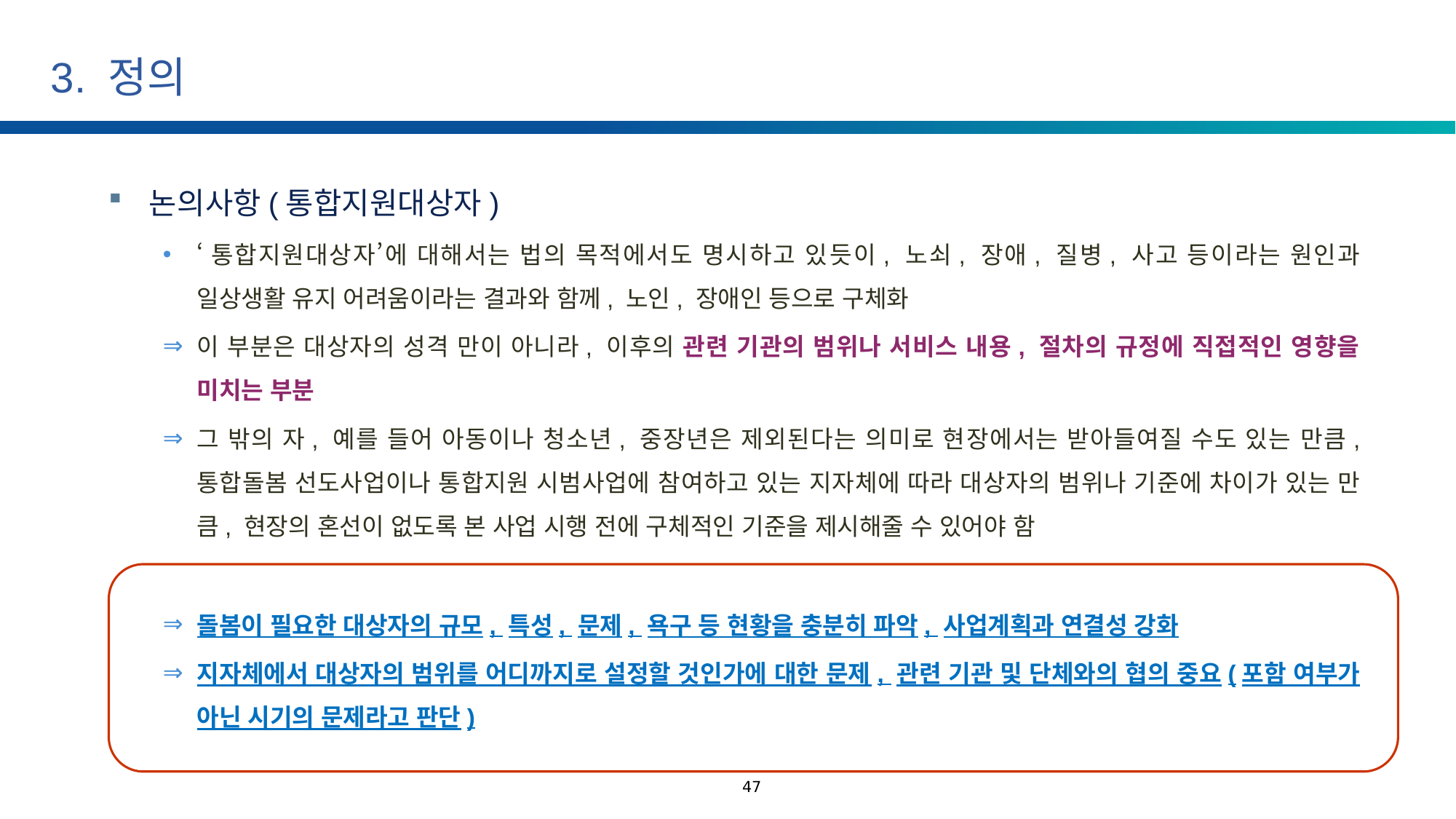

# 3. 정의
논의사항(통합지원대상자)
‘통합지원대상자’에 대해서는 법의 목적에서도 명시하고 있듯이, 노쇠, 장애, 질병, 사고 등이라는 원인과 일상생활 유지 어려움이라는 결과와 함께, 노인, 장애인 등으로 구체화
이 부분은 대상자의 성격 만이 아니라, 이후의 관련 기관의 범위나 서비스 내용, 절차의 규정에 직접적인 영향을 미치는 부분
그 밖의 자, 예를 들어 아동이나 청소년, 중장년은 제외된다는 의미로 현장에서는 받아들여질 수도 있는 만큼, 통합돌봄 선도사업이나 통합지원 시범사업에 참여하고 있는 지자체에 따라 대상자의 범위나 기준에 차이가 있는 만큼, 현장의 혼선이 없도록 본 사업 시행 전에 구체적인 기준을 제시해줄 수 있어야 함

돌봄이 필요한 대상자의 규모, 특성, 문제, 욕구 등 현황을 충분히 파악, 사업계획과 연결성 강화
지자체에서 대상자의 범위를 어디까지로 설정할 것인가에 대한 문제, 관련 기관 및 단체와의 협의 중요(포함 여부가 아닌 시기의 문제라고 판단)

47